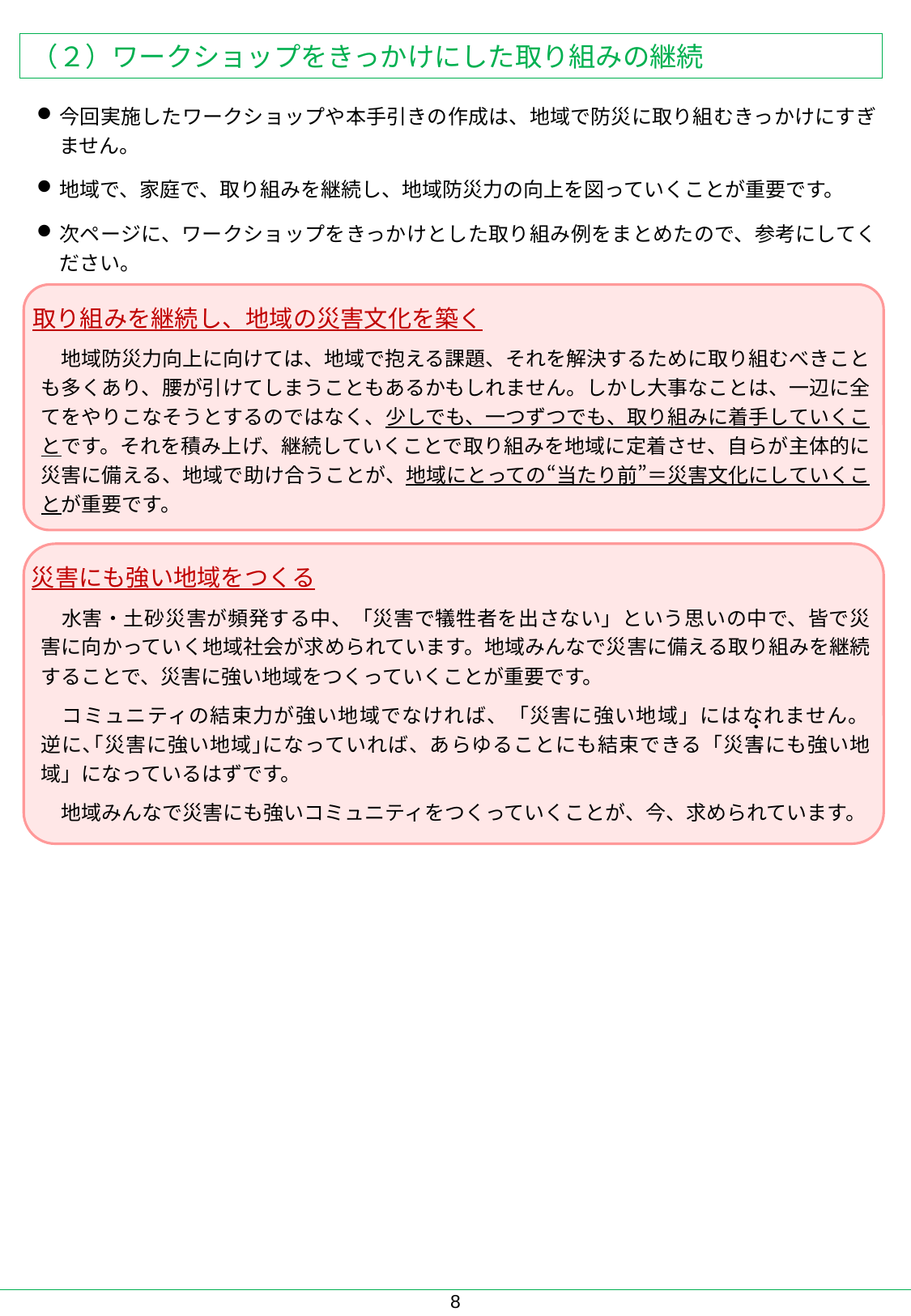

（２）ワークショップをきっかけにした取り組みの継続
今回実施したワークショップや本手引きの作成は、地域で防災に取り組むきっかけにすぎません。
地域で、家庭で、取り組みを継続し、地域防災力の向上を図っていくことが重要です。
次ページに、ワークショップをきっかけとした取り組み例をまとめたので、参考にしてください。

取り組みを継続し、地域の災害文化を築く
　地域防災力向上に向けては、地域で抱える課題、それを解決するために取り組むべきことも多くあり、腰が引けてしまうこともあるかもしれません。しかし大事なことは、一辺に全てをやりこなそうとするのではなく、少しでも、一つずつでも、取り組みに着手していくことです。それを積み上げ、継続していくことで取り組みを地域に定着させ、自らが主体的に災害に備える、地域で助け合うことが、地域にとっての“当たり前”＝災害文化にしていくことが重要です。

災害にも強い地域をつくる
　水害・土砂災害が頻発する中、「災害で犠牲者を出さない」という思いの中で、皆で災害に向かっていく地域社会が求められています。地域みんなで災害に備える取り組みを継続することで、災害に強い地域をつくっていくことが重要です。
　コミュニティの結束力が強い地域でなければ、「災害に強い地域」にはなれません。
逆に､｢災害に強い地域｣になっていれば、あらゆることにも結束できる「災害にも強い地域」になっているはずです。
　地域みんなで災害にも強いコミュニティをつくっていくことが、今、求められています。
・ ・
8